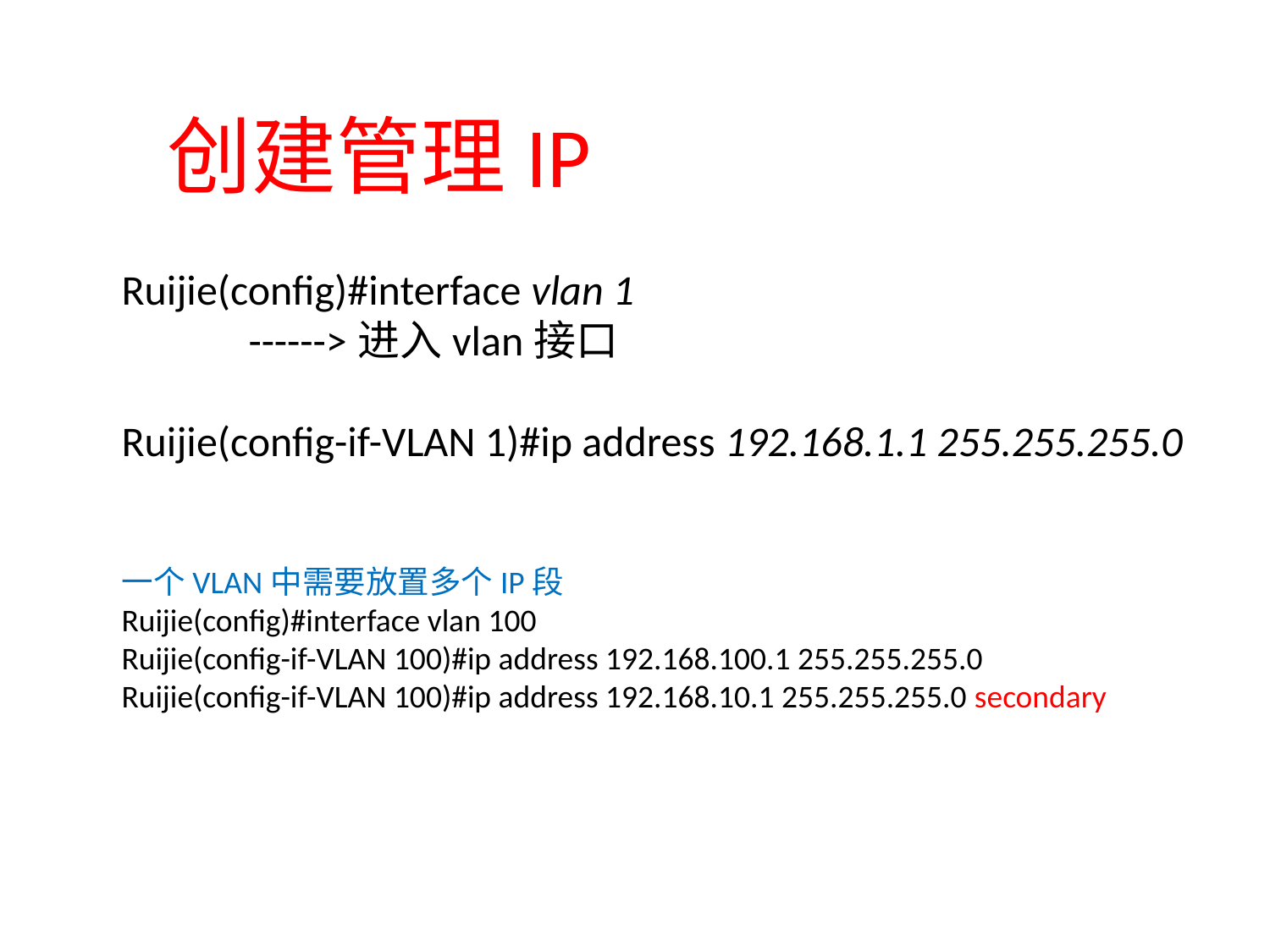

创建管理IP
Ruijie(config)#interface vlan 1
	------>进入vlan接口

Ruijie(config-if-VLAN 1)#ip address 192.168.1.1 255.255.255.0
一个VLAN中需要放置多个IP段
Ruijie(config)#interface vlan 100
Ruijie(config-if-VLAN 100)#ip address 192.168.100.1 255.255.255.0
Ruijie(config-if-VLAN 100)#ip address 192.168.10.1 255.255.255.0 secondary